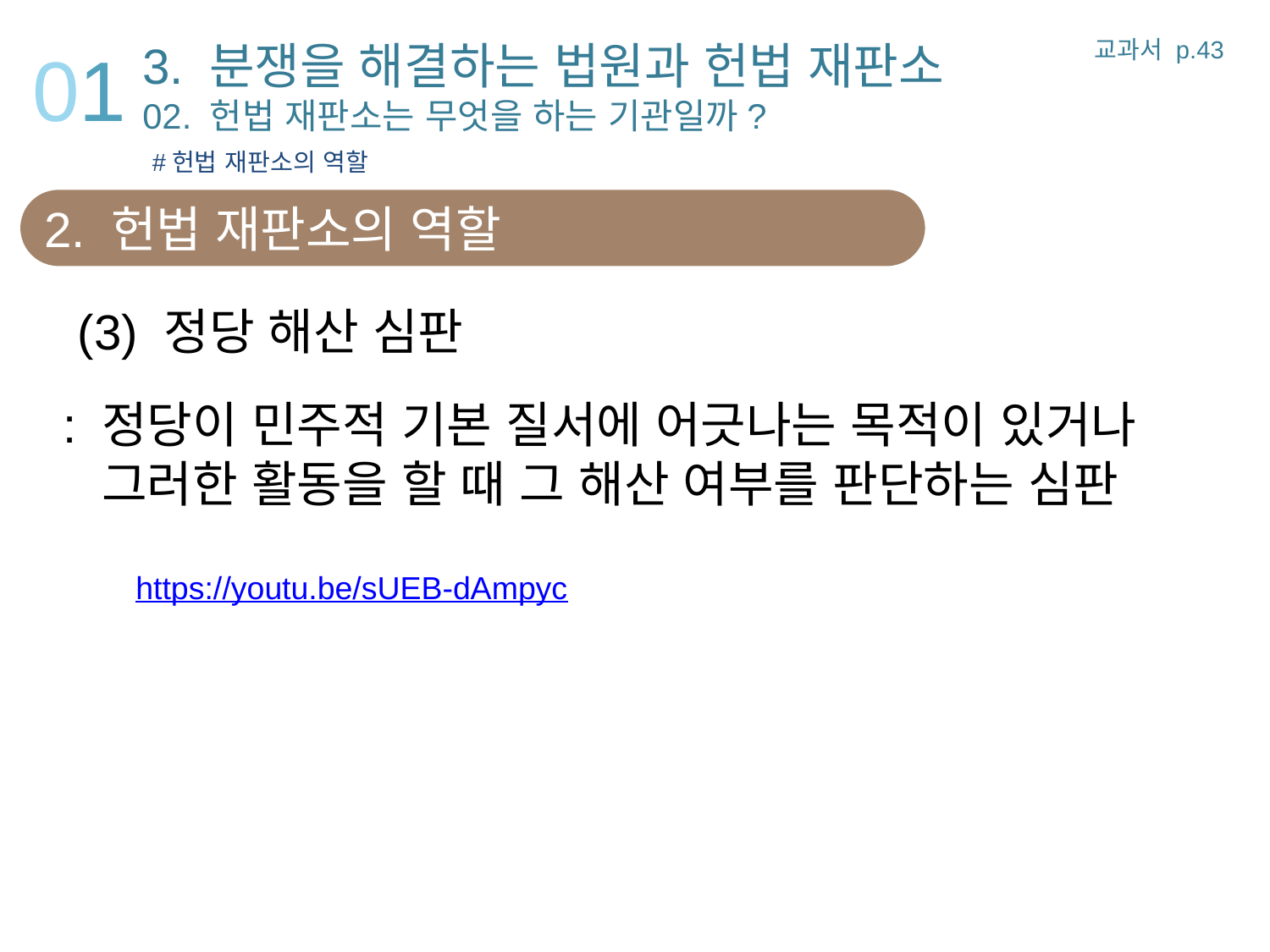

3. 분쟁을 해결하는 법원과 헌법 재판소
02. 헌법 재판소는 무엇을 하는 기관일까?
 #헌법 재판소의 역할
교과서 p.43
01

2. 헌법 재판소의 역할
(3) 정당 해산 심판

: 정당이 민주적 기본 질서에 어긋나는 목적이 있거나
  그러한 활동을 할 때 그 해산 여부를 판단하는 심판
https://youtu.be/sUEB-dAmpyc